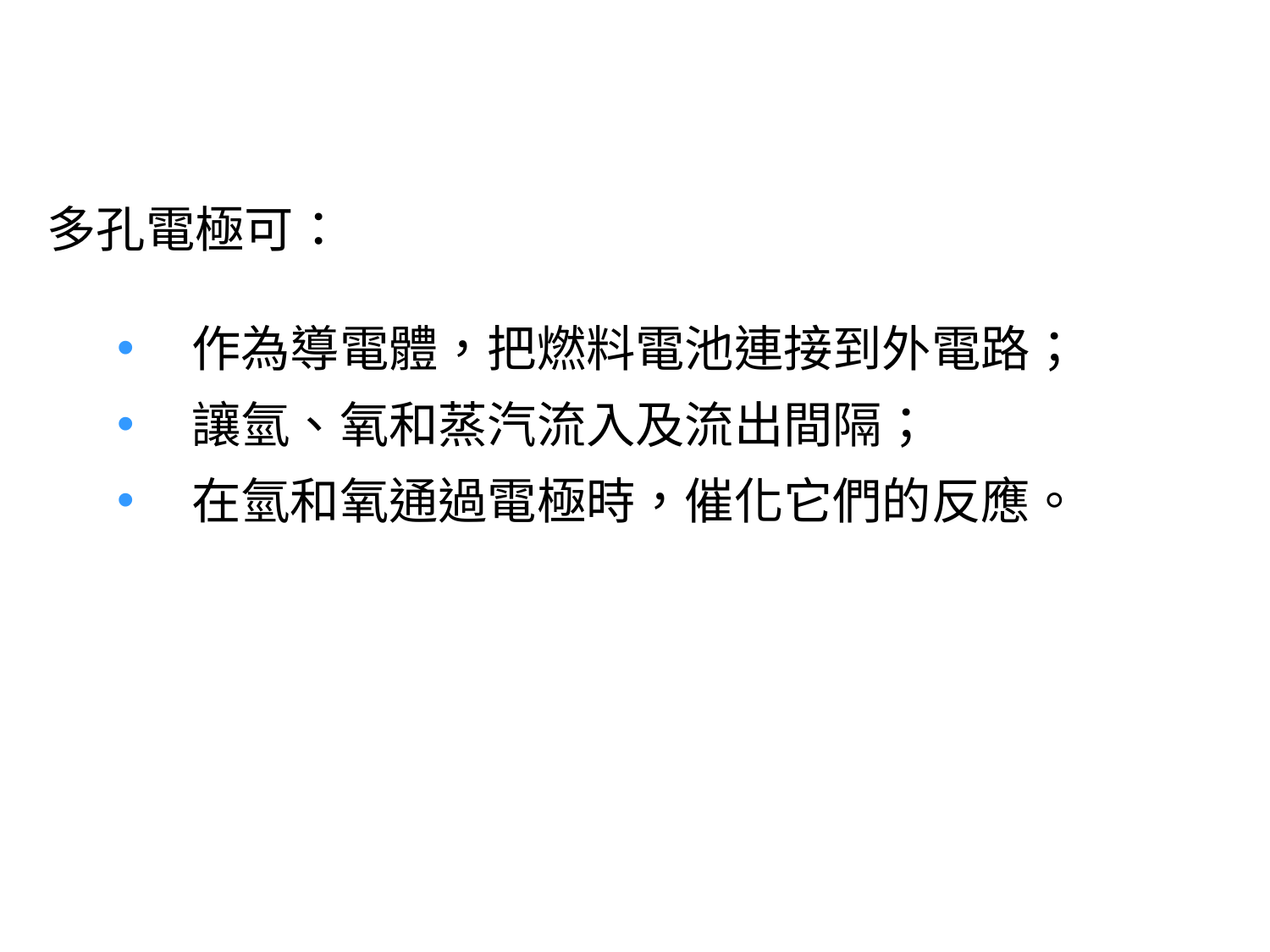

多孔電極可：
作為導電體，把燃料電池連接到外電路；

讓氫、氧和蒸汽流入及流出間隔；

在氫和氧通過電極時，催化它們的反應。